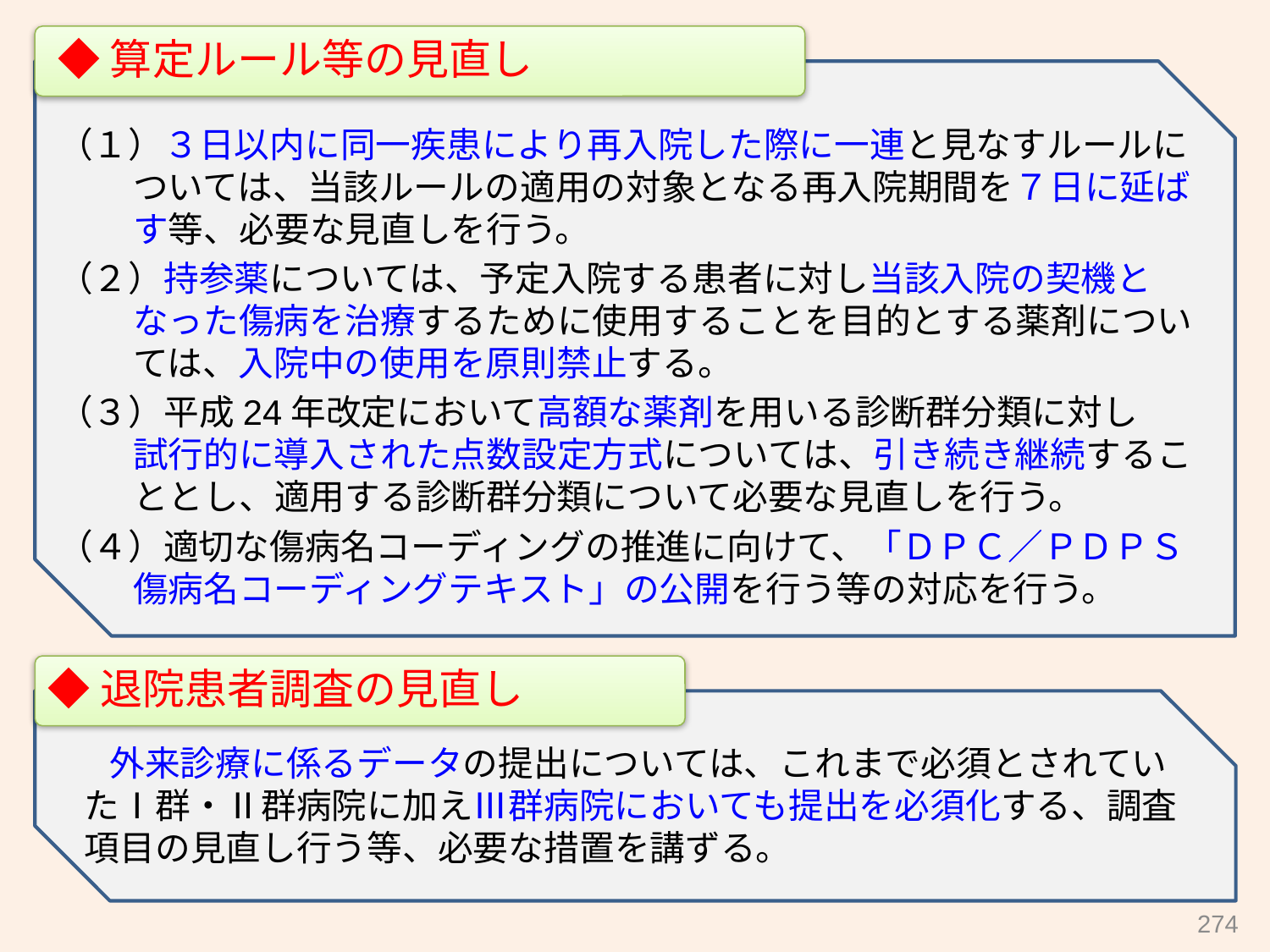

◆算定ルール等の見直し
（１）３日以内に同一疾患により再入院した際に一連と見なすルールについては、当該ルールの適用の対象となる再入院期間を７日に延ばす等、必要な見直しを行う。
（２）持参薬については、予定入院する患者に対し当該入院の契機となった傷病を治療するために使用することを目的とする薬剤については、入院中の使用を原則禁止する。
（３）平成24年改定において高額な薬剤を用いる診断群分類に対し
試行的に導入された点数設定方式については、引き続き継続することとし、適用する診断群分類について必要な見直しを行う。
（４）適切な傷病名コーディングの推進に向けて、「ＤＰＣ／ＰＤＰＳ傷病名コーディングテキスト」の公開を行う等の対応を行う。

◆退院患者調査の見直し
外来診療に係るデータの提出については、これまで必須とされていたⅠ群・Ⅱ群病院に加えⅢ群病院においても提出を必須化する、調査項目の見直し行う等、必要な措置を講ずる。

274